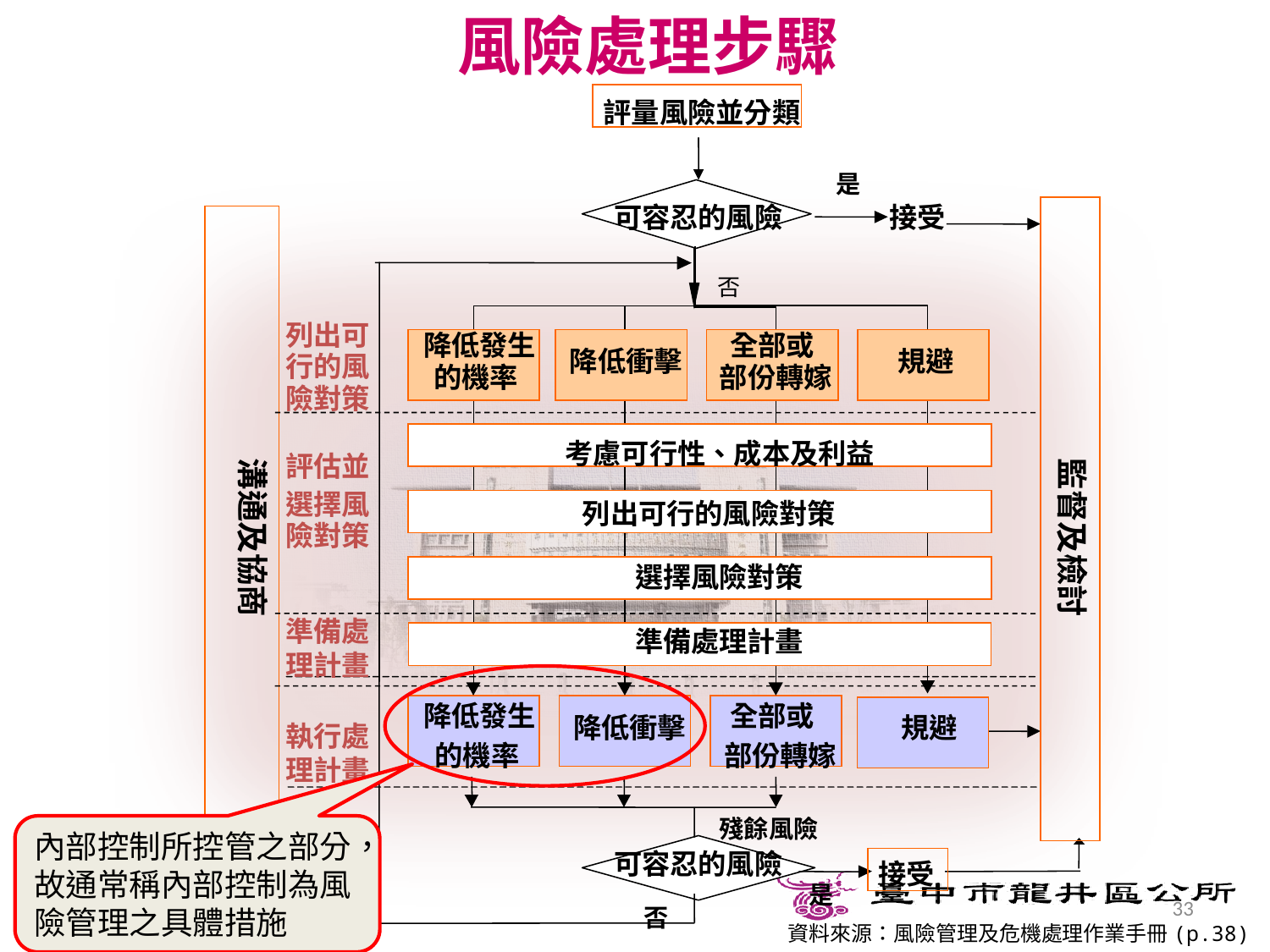

風險處理步驟

評量風險並分類

是

可容忍的風險
接受

否

列出可
降低發生
全部或

降低衝擊
規避

行的風
的機率
部份轉嫁

險對策

考慮可行性、成本及利益

溝通及協商
監督及檢討

評估並

選擇風

列出可行的風險對策

險對策

選擇風險對策

準備處理計畫

準備處理計畫

降低發生
全部或

降低衝擊
規避
執行處理計畫

的機率
部份轉嫁

殘餘風險
內部控制所控管之部分，故通常稱內部控制為風險管理之具體措施

可容忍的風險

接受

是
33

否
資料來源：風險管理及危機處理作業手冊(p.38)